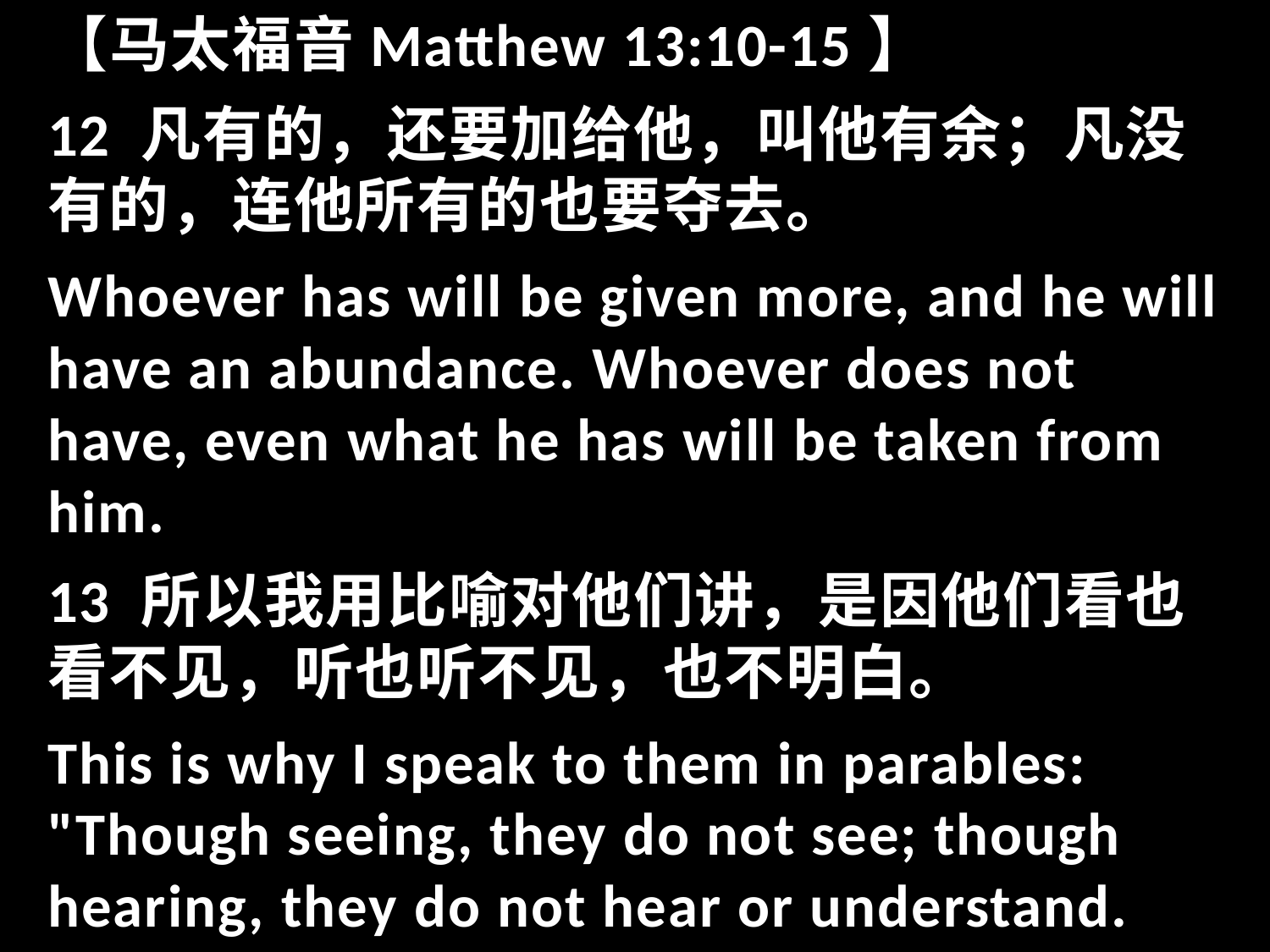

【马太福音Matthew 13:10-15】
12 凡有的，还要加给他，叫他有余；凡没有的，连他所有的也要夺去。
Whoever has will be given more, and he will have an abundance. Whoever does not have, even what he has will be taken from him.
13 所以我用比喻对他们讲，是因他们看也看不见，听也听不见，也不明白。
This is why I speak to them in parables: "Though seeing, they do not see; though hearing, they do not hear or understand.